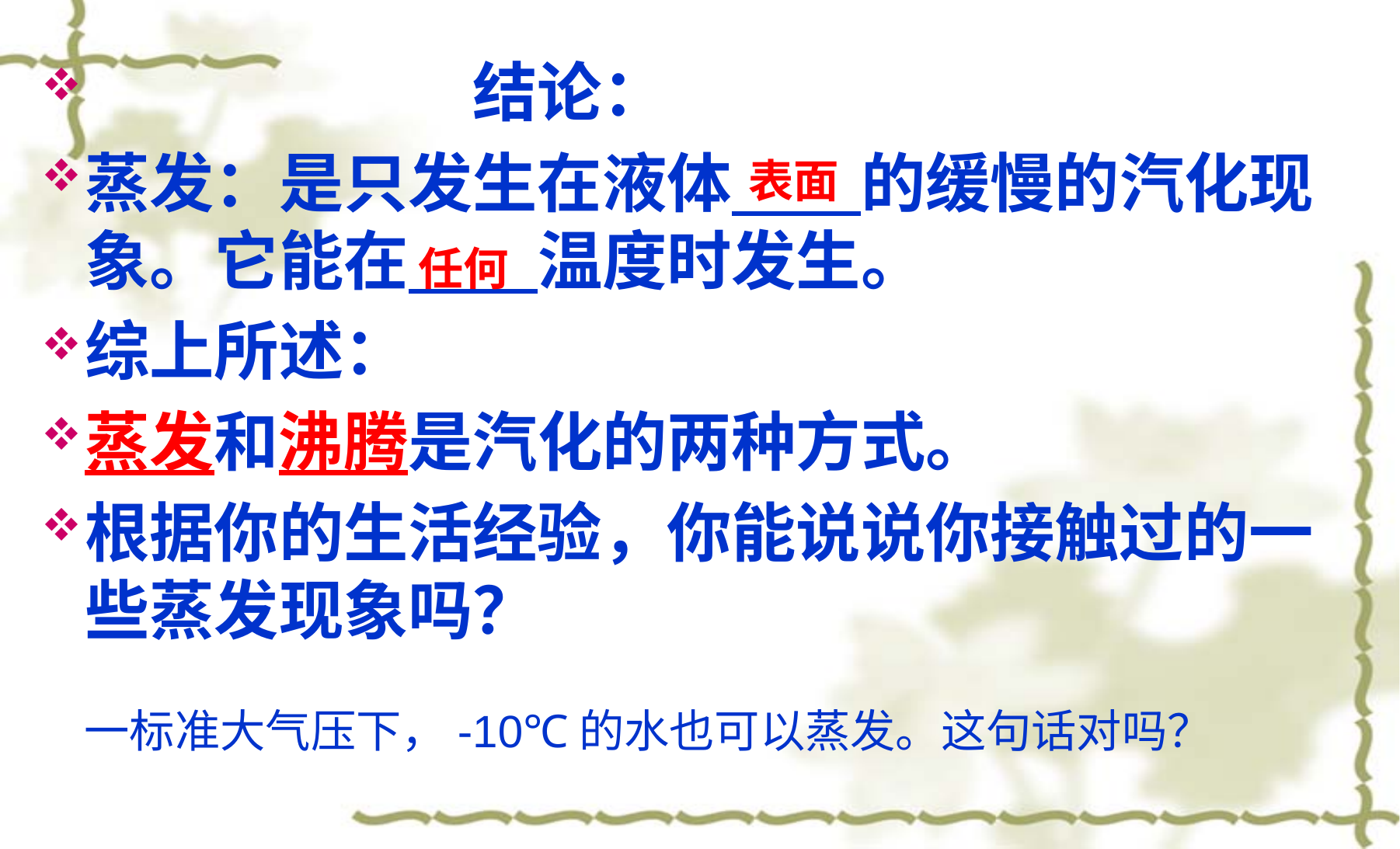

结论：
蒸发：是只发生在液体　　的缓慢的汽化现象。它能在　　温度时发生。
综上所述：
蒸发和沸腾是汽化的两种方式。
根据你的生活经验，你能说说你接触过的一些蒸发现象吗？
表面
任何
一标准大气压下，-10℃的水也可以蒸发。这句话对吗？